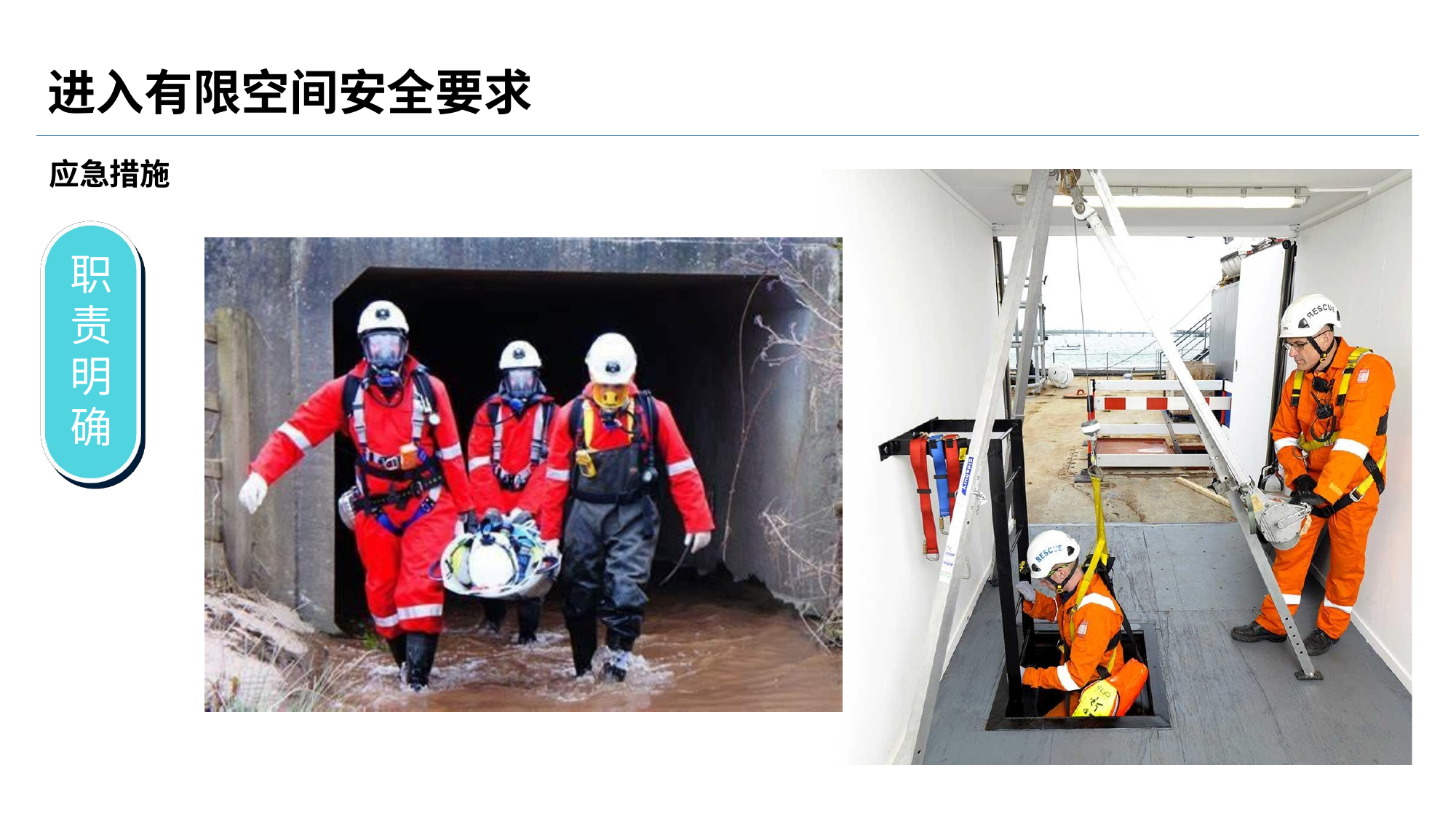

# 进入有限空间安全要求
应急措施

职 责 明 确
37